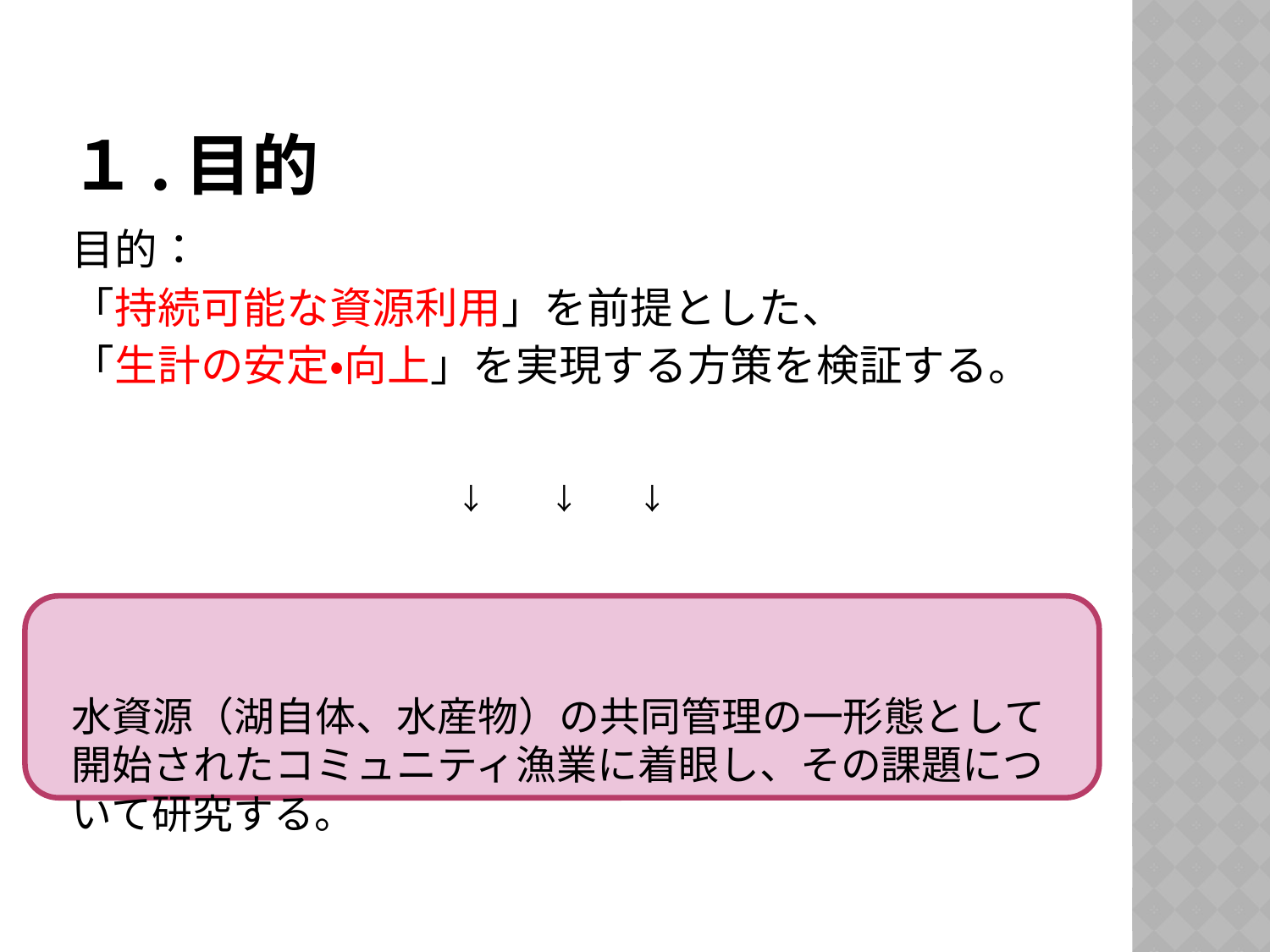

# １.目的
目的：
「持続可能な資源利用」を前提とした、
「生計の安定・向上」を実現する方策を検証する。

↓　　↓　　↓

水資源（湖自体、水産物）の共同管理の一形態として開始されたコミュニティ漁業に着眼し、その課題について研究する。